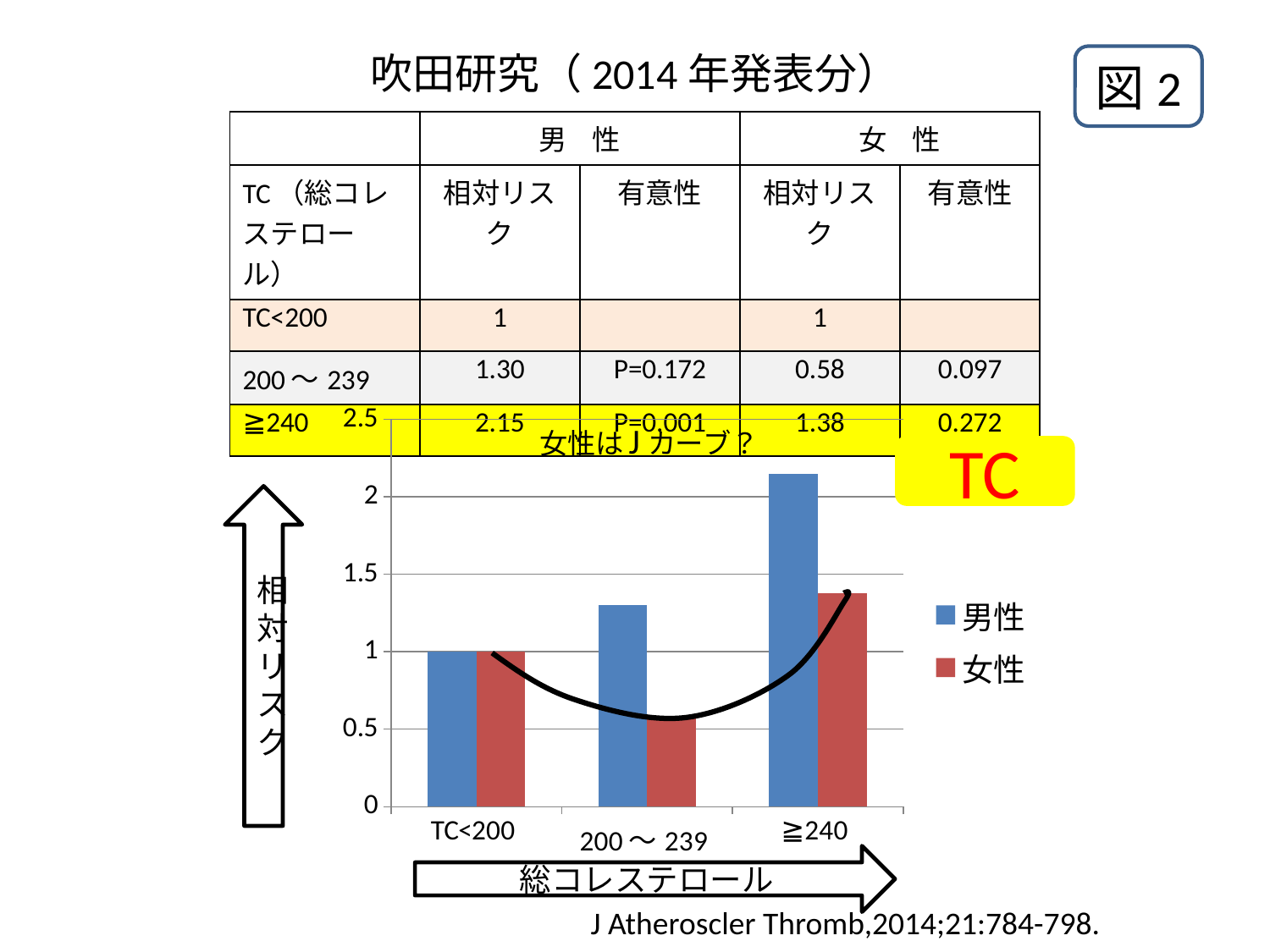

# 吹田研究（2014年発表分）
図2
|  | 男 | 性 | 女 | 性 |
| --- | --- | --- | --- | --- |
| TC（総コレステロール） | 相対リスク | 有意性 | 相対リスク | 有意性 |
| TC<200 | 1 |  | 1 |  |
| 200～239 | 1.30 | P=0.172 | 0.58 | 0.097 |
| ≧240 | 2.15 | P=0.001 | 1.38 | 0.272 |

### Chart

| Category | 男性 | 女性 |
|---|---|---|
| TC<200  | 1.0 | 1.0 |
| 200～239  | 1.3 | 0.5800000000000001 |
| ≧240  | 2.15 | 1.3800000000000001 |
TC
相対リスク

総コレステロール
J Atheroscler Thromb,2014;21:784-798.